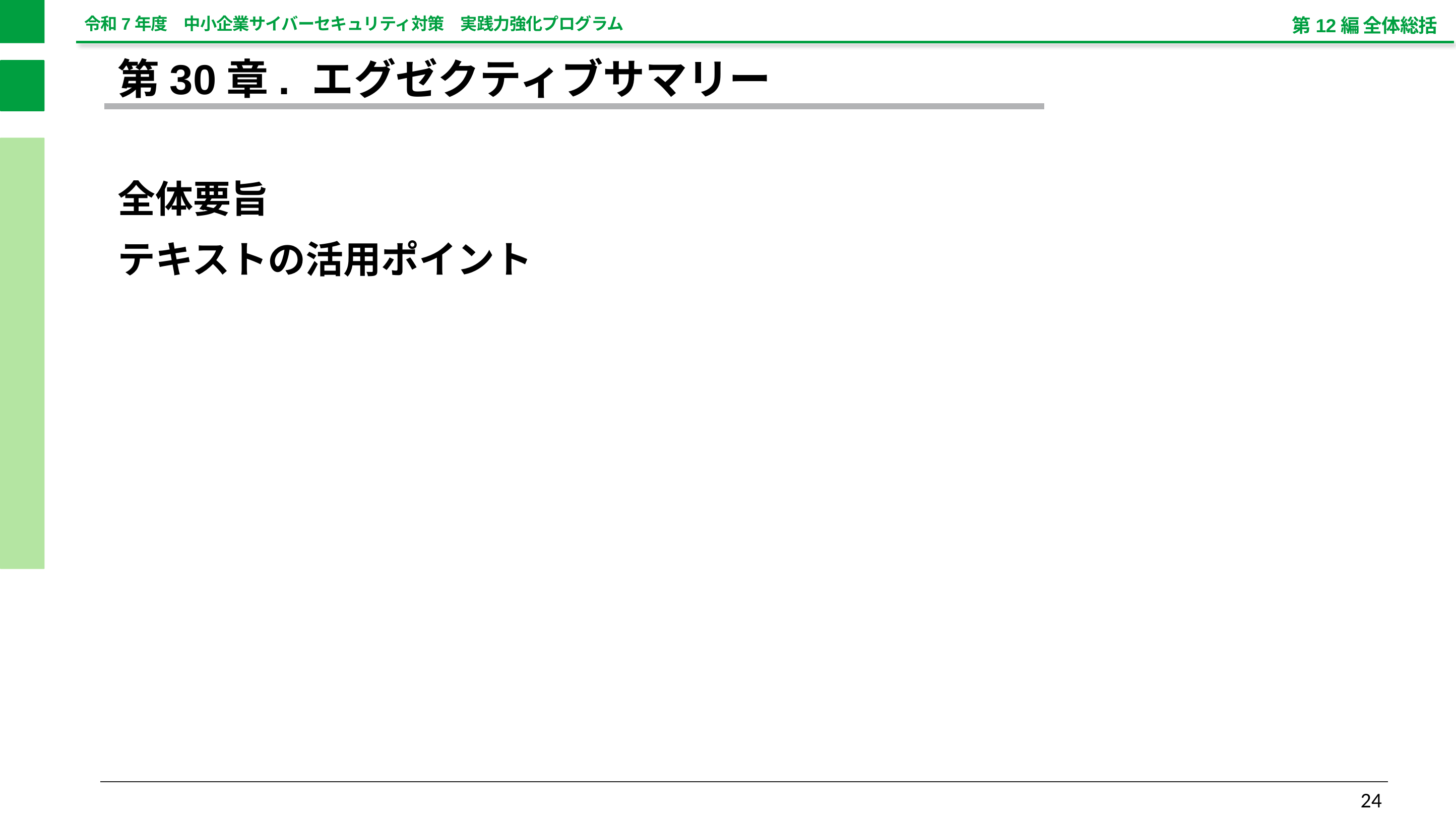

第12編 全体総括
第30章. エグゼクティブサマリー
全体要旨
テキストの活用ポイント